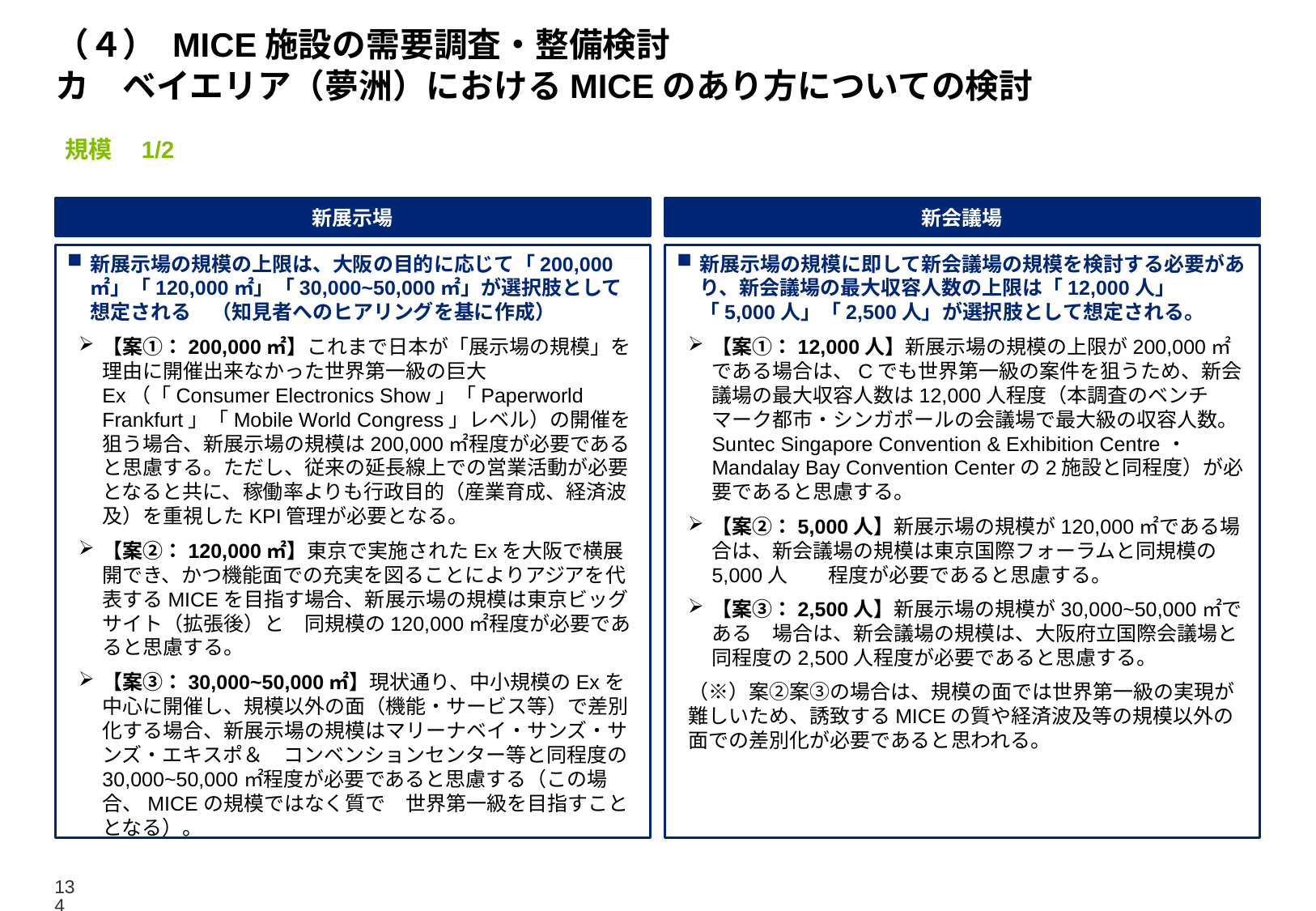

# （４） MICE施設の需要調査・整備検討 カ　ベイエリア（夢洲）におけるMICEのあり方についての検討
規模　1/2
新展示場
新会議場
新展示場の規模の上限は、大阪の目的に応じて「200,000㎡」「120,000㎡」「30,000~50,000㎡」が選択肢として想定される　（知見者へのヒアリングを基に作成）
【案①：200,000㎡】これまで日本が「展示場の規模」を理由に開催出来なかった世界第一級の巨大Ex（「Consumer Electronics Show」「Paperworld Frankfurt」「Mobile World Congress」レベル）の開催を狙う場合、新展示場の規模は200,000㎡程度が必要であると思慮する。ただし、従来の延長線上での営業活動が必要となると共に、稼働率よりも行政目的（産業育成、経済波及）を重視したKPI管理が必要となる。
【案②：120,000㎡】東京で実施されたExを大阪で横展開でき、かつ機能面での充実を図ることによりアジアを代表するMICEを目指す場合、新展示場の規模は東京ビッグサイト（拡張後）と　同規模の120,000㎡程度が必要であると思慮する。
【案③：30,000~50,000㎡】現状通り、中小規模のExを中心に開催し、規模以外の面（機能・サービス等）で差別化する場合、新展示場の規模はマリーナベイ・サンズ・サンズ・エキスポ＆　コンベンションセンター等と同程度の30,000~50,000㎡程度が必要であると思慮する（この場合、MICEの規模ではなく質で　世界第一級を目指すこととなる）。
新展示場の規模に即して新会議場の規模を検討する必要があり、新会議場の最大収容人数の上限は「12,000人」「5,000人」「2,500人」が選択肢として想定される。
【案①：12,000人】新展示場の規模の上限が200,000㎡である場合は、Cでも世界第一級の案件を狙うため、新会議場の最大収容人数は12,000人程度（本調査のベンチマーク都市・シンガポールの会議場で最大級の収容人数。Suntec Singapore Convention & Exhibition Centre・Mandalay Bay Convention Centerの2施設と同程度）が必要であると思慮する。
【案②：5,000人】新展示場の規模が120,000㎡である場合は、新会議場の規模は東京国際フォーラムと同規模の5,000人　　程度が必要であると思慮する。
【案③：2,500人】新展示場の規模が30,000~50,000㎡である　場合は、新会議場の規模は、大阪府立国際会議場と同程度の2,500人程度が必要であると思慮する。
（※）案②案③の場合は、規模の面では世界第一級の実現が難しいため、誘致するMICEの質や経済波及等の規模以外の面での差別化が必要であると思われる。

134